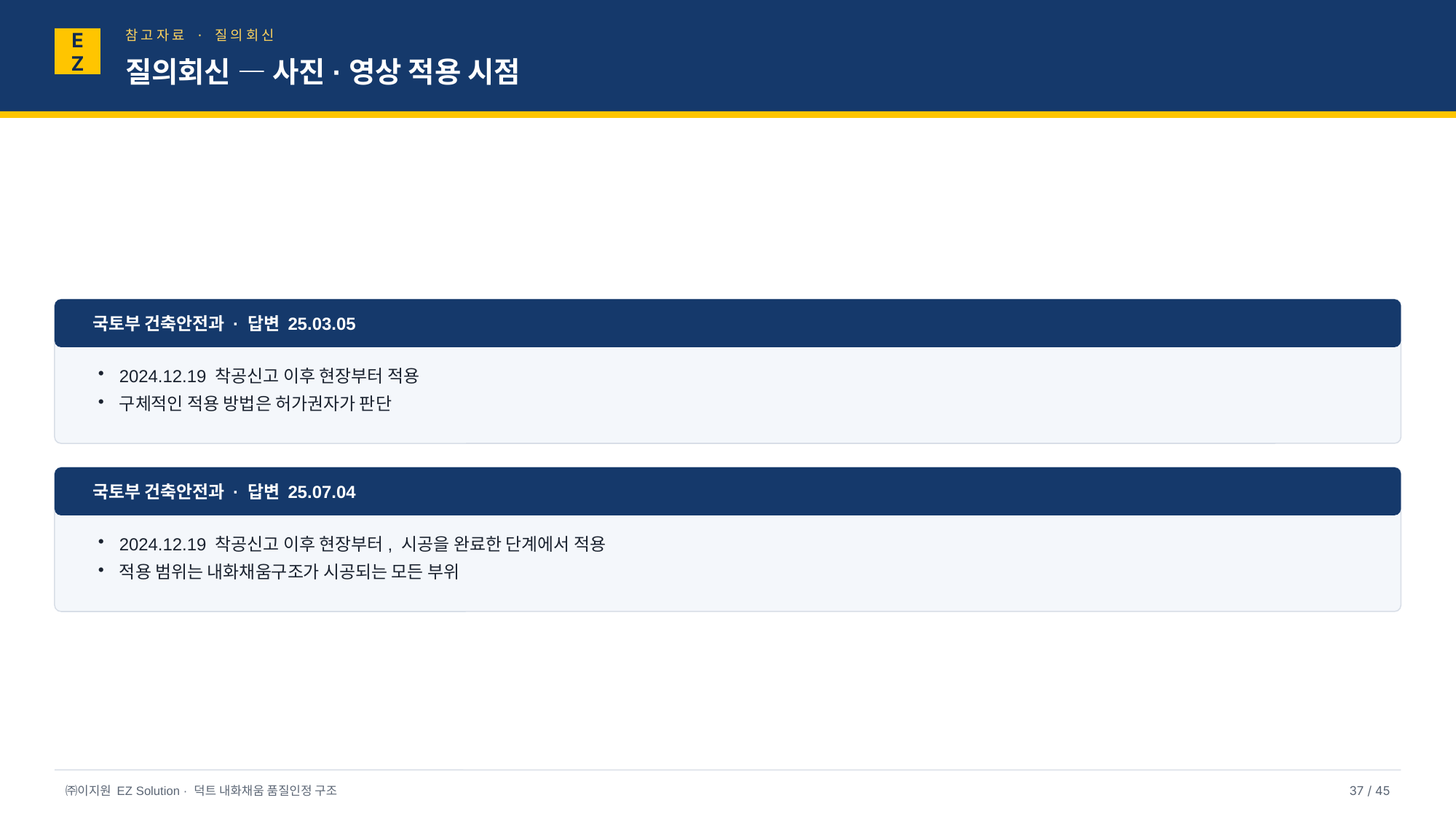

참고자료 · 질의회신

EZ
질의회신 — 사진·영상 적용 시점

국토부 건축안전과 · 답변 25.03.05
2024.12.19 착공신고 이후 현장부터 적용
구체적인 적용 방법은 허가권자가 판단

국토부 건축안전과 · 답변 25.07.04
2024.12.19 착공신고 이후 현장부터, 시공을 완료한 단계에서 적용
적용 범위는 내화채움구조가 시공되는 모든 부위

㈜이지원 EZ Solution · 덕트 내화채움 품질인정 구조
37 / 45